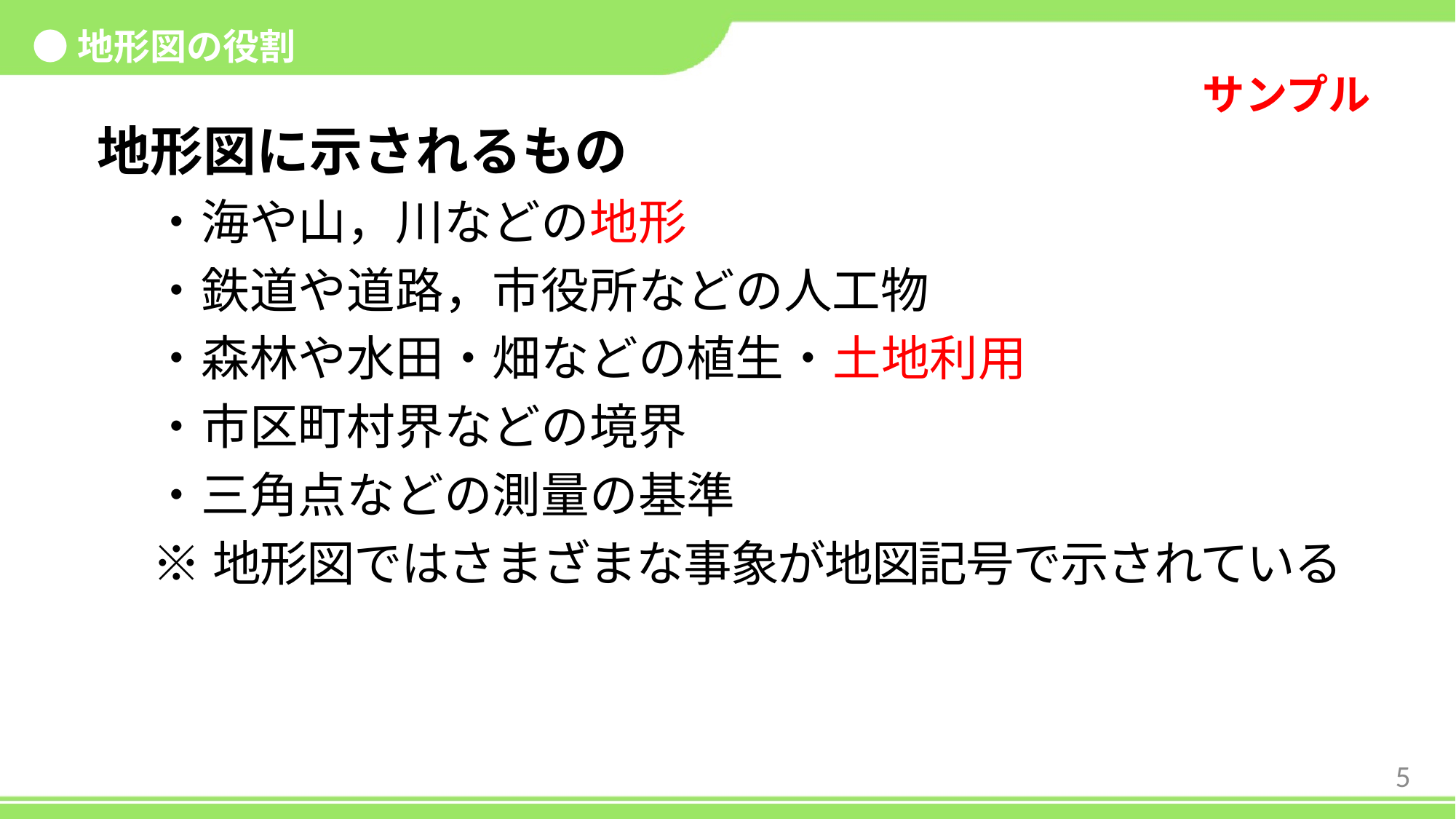

●地形図の役割
地形図に示されるもの
・海や山，川などの地形
・鉄道や道路，市役所などの人工物
・森林や水田・畑などの植生・土地利用
・市区町村界などの境界
・三角点などの測量の基準
※地形図ではさまざまな事象が地図記号で示されている